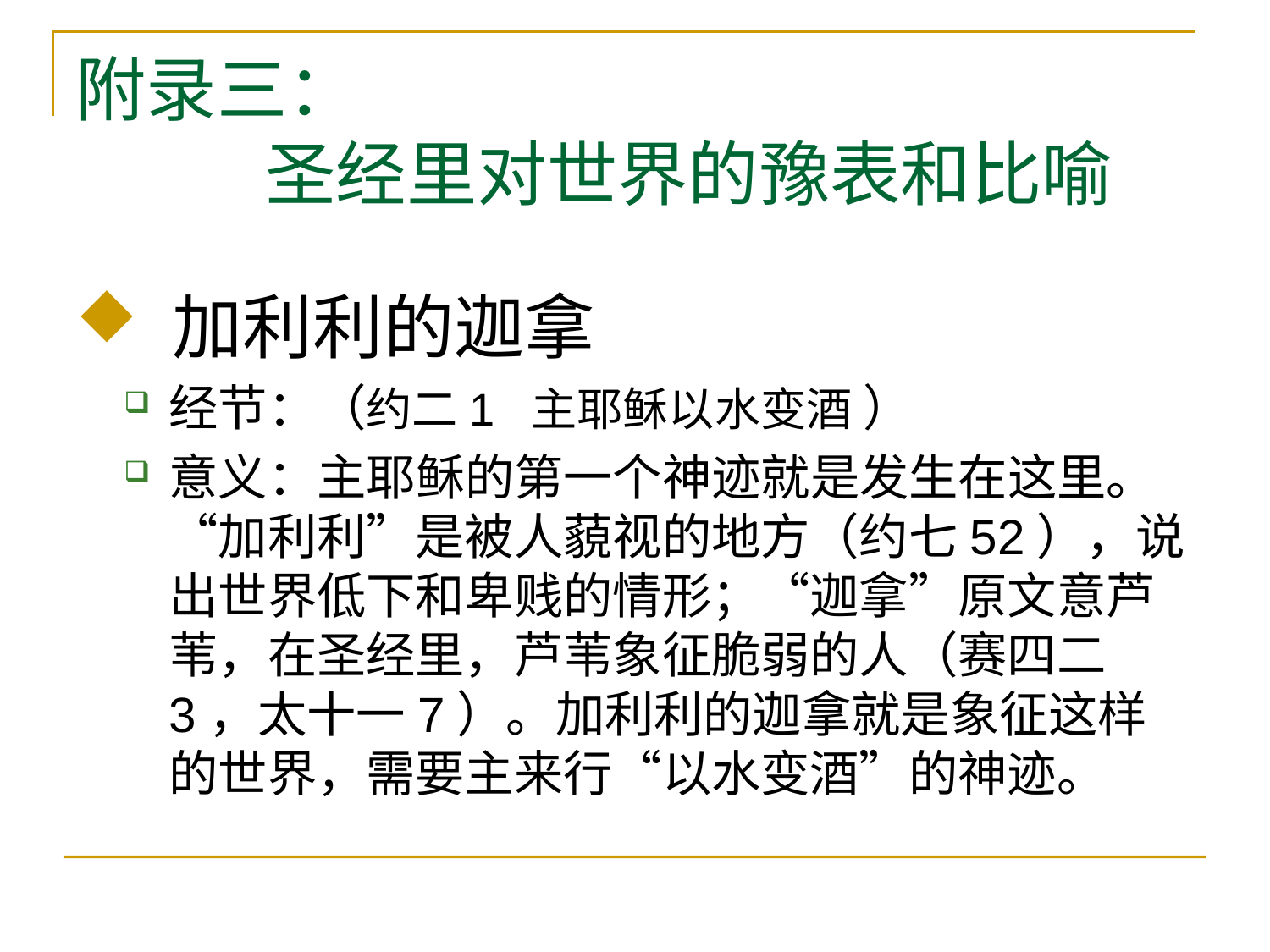

# 附录三： 圣经里对世界的豫表和比喻
 加利利的迦拿
经节：（约二1  主耶稣以水变酒 ）
意义：主耶稣的第一个神迹就是发生在这里。“加利利”是被人藐视的地方（约七52），说出世界低下和卑贱的情形；“迦拿”原文意芦苇，在圣经里，芦苇象征脆弱的人（赛四二3，太十一7）。加利利的迦拿就是象征这样的世界，需要主来行“以水变酒”的神迹。